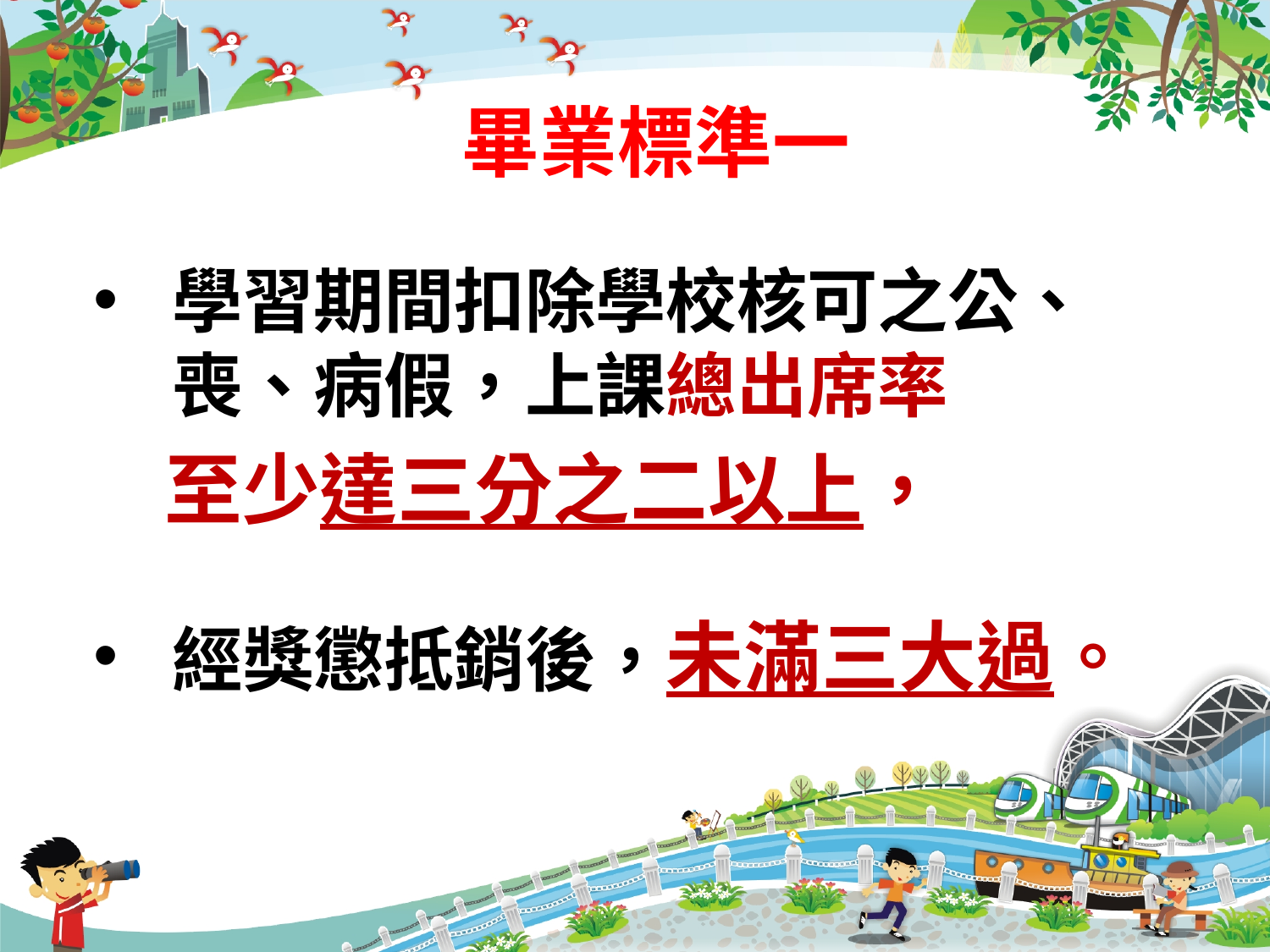

畢業標準一
學習期間扣除學校核可之公、喪、病假，上課總出席率
   至少達三分之二以上，

經獎懲抵銷後，未滿三大過。